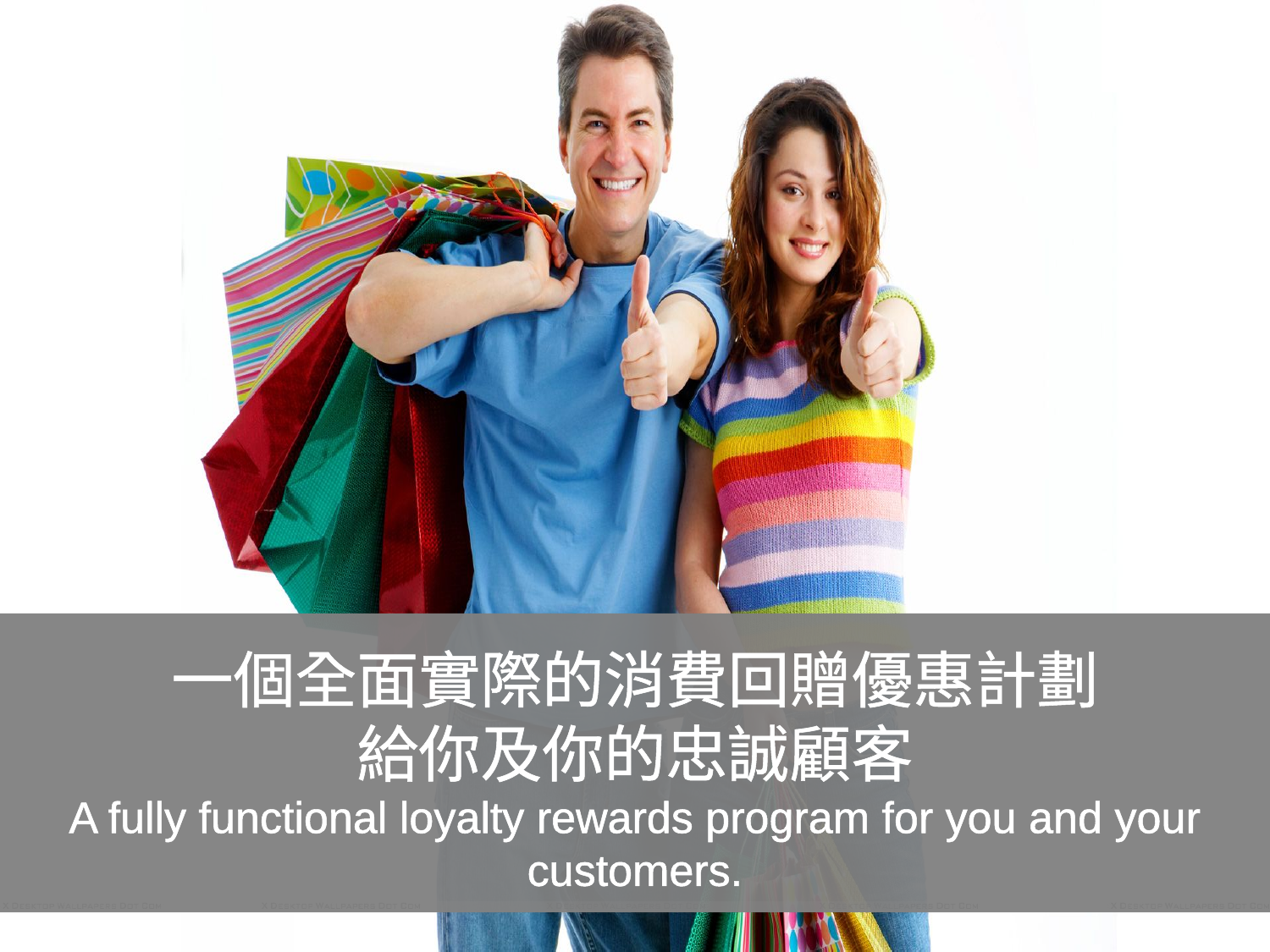

一個全面實際的消費回贈優惠計劃
給你及你的忠誠顧客
A fully functional loyalty rewards program for you and your customers.